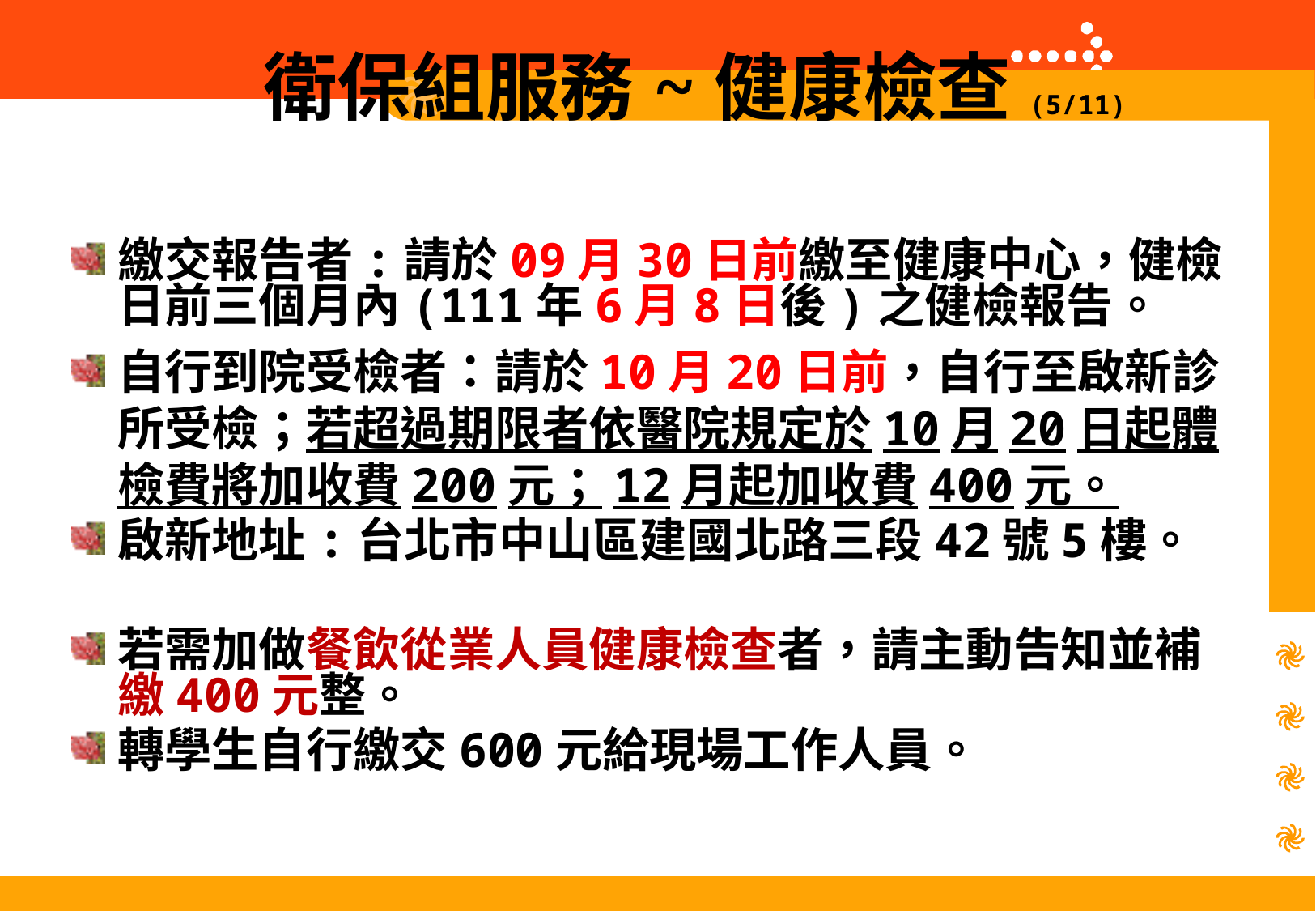

# 衛保組服務~健康檢查(5/11)
繳交報告者:請於09月30日前繳至健康中心，健檢日前三個月內(111年6月8日後)之健檢報告。
自行到院受檢者：請於10月20日前，自行至啟新診所受檢；若超過期限者依醫院規定於10月20日起體檢費將加收費200元；12月起加收費400元。
啟新地址:台北市中山區建國北路三段42號5樓。

若需加做餐飲從業人員健康檢查者，請主動告知並補繳400元整。
轉學生自行繳交600元給現場工作人員。